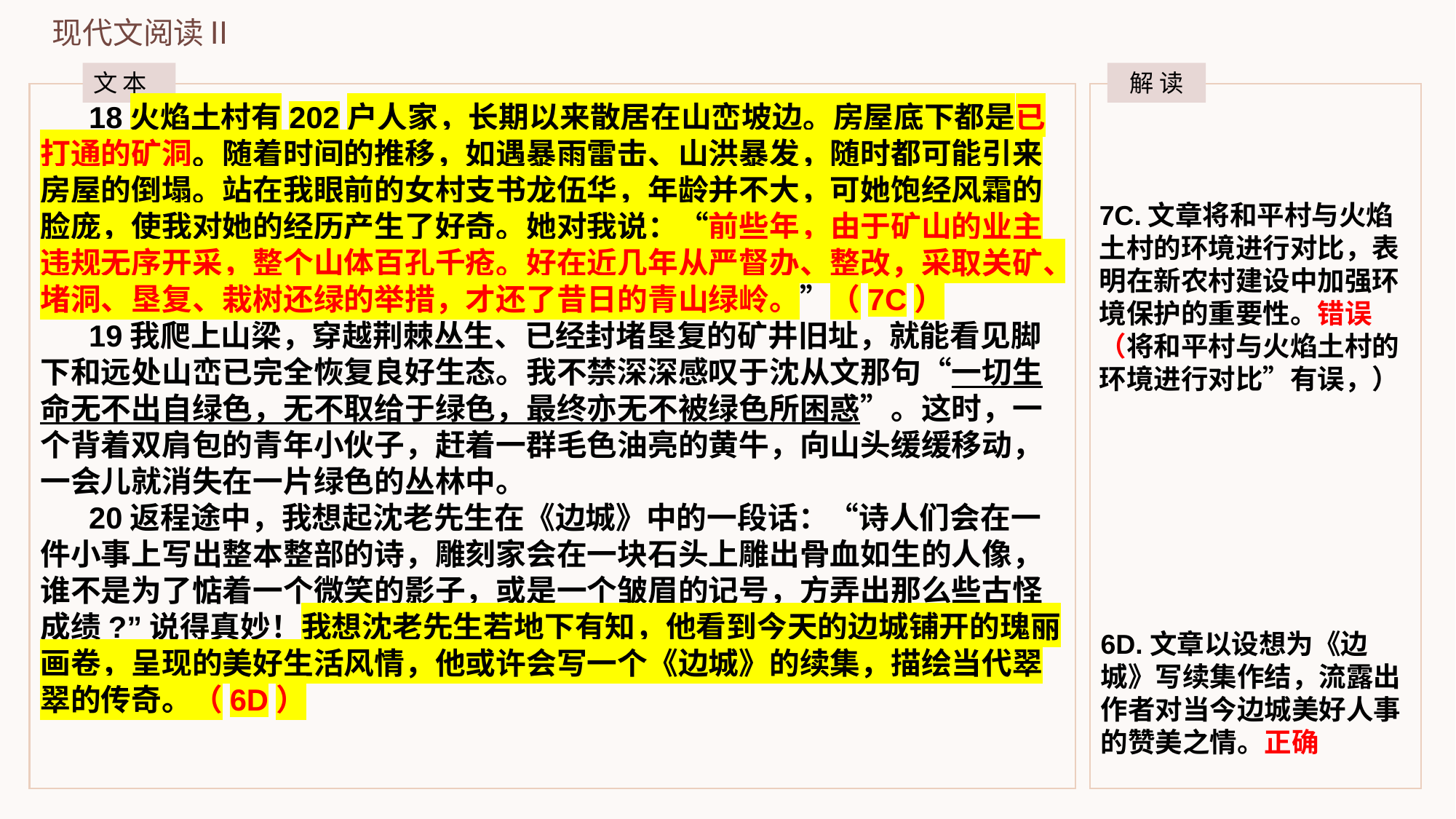

现代文阅读Ⅱ
文 本
解 读

  18火焰土村有202户人家，长期以来散居在山峦坡边。房屋底下都是已打通的矿洞。随着时间的推移，如遇暴雨雷击、山洪暴发，随时都可能引来房屋的倒塌。站在我眼前的女村支书龙伍华，年龄并不大，可她饱经风霜的脸庞，使我对她的经历产生了好奇。她对我说：“前些年，由于矿山的业主违规无序开采，整个山体百孔千疮。好在近几年从严督办、整改，采取关矿、堵洞、垦复、栽树还绿的举措，才还了昔日的青山绿岭。”（7C）
  19我爬上山梁，穿越荆棘丛生、已经封堵垦复的矿井旧址，就能看见脚下和远处山峦已完全恢复良好生态。我不禁深深感叹于沈从文那句“一切生命无不出自绿色，无不取给于绿色，最终亦无不被绿色所困惑”。这时，一个背着双肩包的青年小伙子，赶着一群毛色油亮的黄牛，向山头缓缓移动，一会儿就消失在一片绿色的丛林中。
  20返程途中，我想起沈老先生在《边城》中的一段话：“诗人们会在一件小事上写出整本整部的诗，雕刻家会在一块石头上雕出骨血如生的人像，谁不是为了惦着一个微笑的影子，或是一个皱眉的记号，方弄出那么些古怪成绩?”说得真妙！我想沈老先生若地下有知，他看到今天的边城铺开的瑰丽画卷，呈现的美好生活风情，他或许会写一个《边城》的续集，描绘当代翠翠的传奇。（6D）
7C.文章将和平村与火焰土村的环境进行对比，表明在新农村建设中加强环境保护的重要性。错误（将和平村与火焰土村的环境进行对比”有误，）
6D.文章以设想为《边城》写续集作结，流露出作者对当今边城美好人事的赞美之情。正确